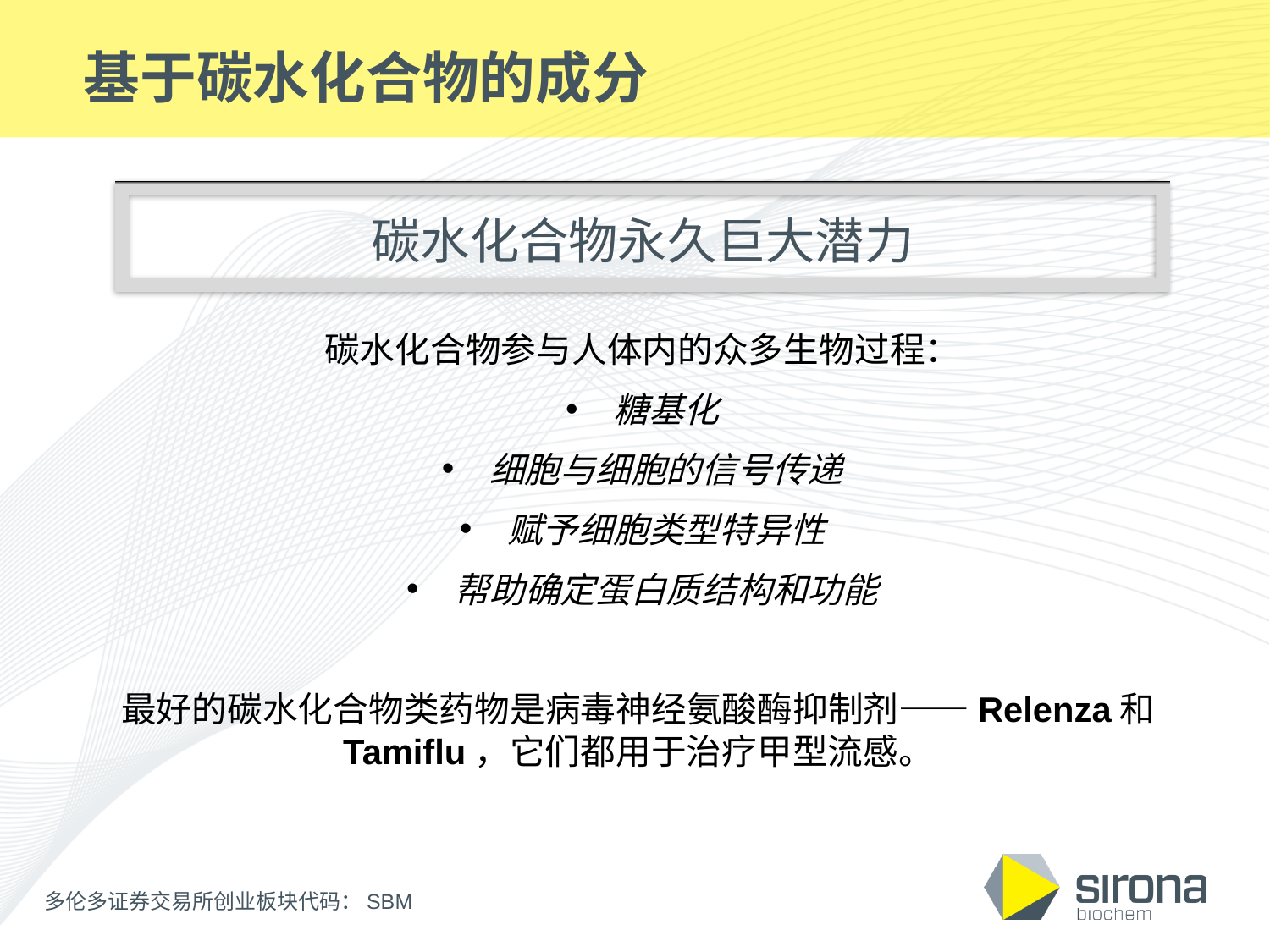

基于碳水化合物的成分

碳水化合物永久巨大潜力

碳水化合物参与人体内的众多生物过程：
糖基化
细胞与细胞的信号传递
赋予细胞类型特异性
帮助确定蛋白质结构和功能

最好的碳水化合物类药物是病毒神经氨酸酶抑制剂——Relenza和Tamiflu，它们都用于治疗甲型流感。